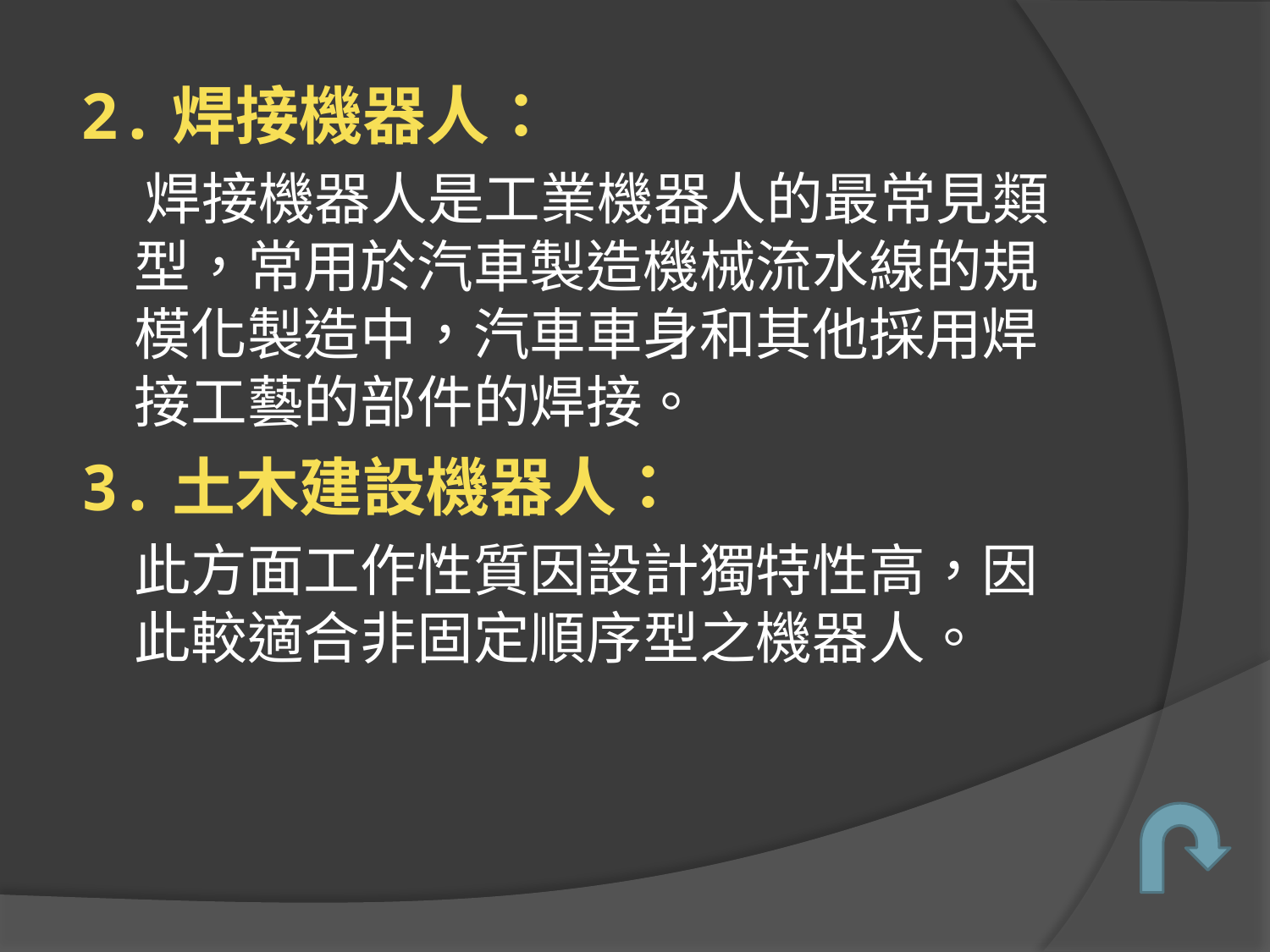

2.焊接機器人：
    焊接機器人是工業機器人的最常見類型，常用於汽車製造機械流水線的規模化製造中，汽車車身和其他採用焊接工藝的部件的焊接。
3.土木建設機器人：
	此方面工作性質因設計獨特性高，因此較適合非固定順序型之機器人。